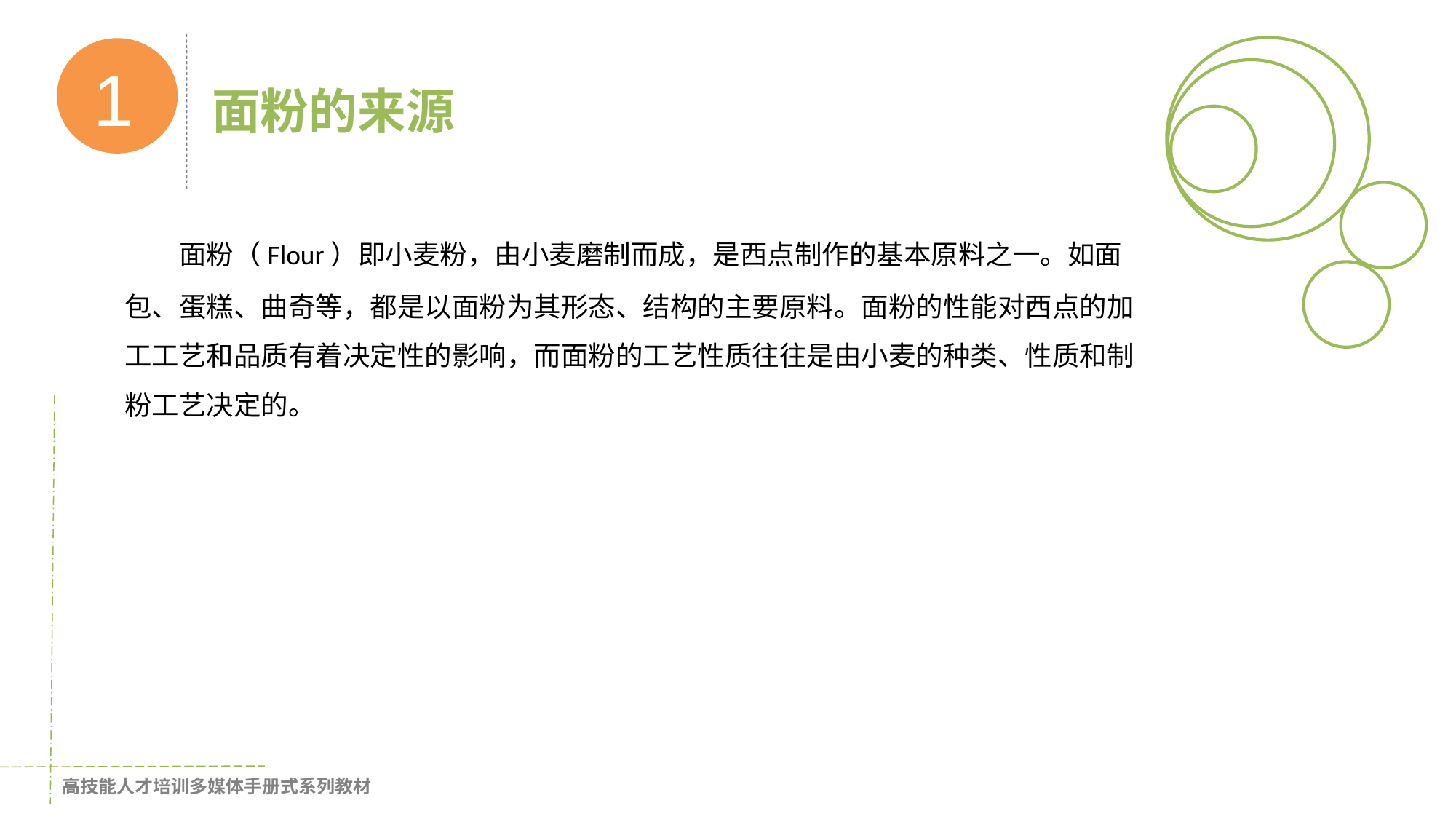

1
面粉的来源
         面粉（Flour）即小麦粉，由小麦磨制而成，是西点制作的基本原料之一。如面包、蛋糕、曲奇等，都是以面粉为其形态、结构的主要原料。面粉的性能对西点的加工工艺和品质有着决定性的影响，而面粉的工艺性质往往是由小麦的种类、性质和制粉工艺决定的。